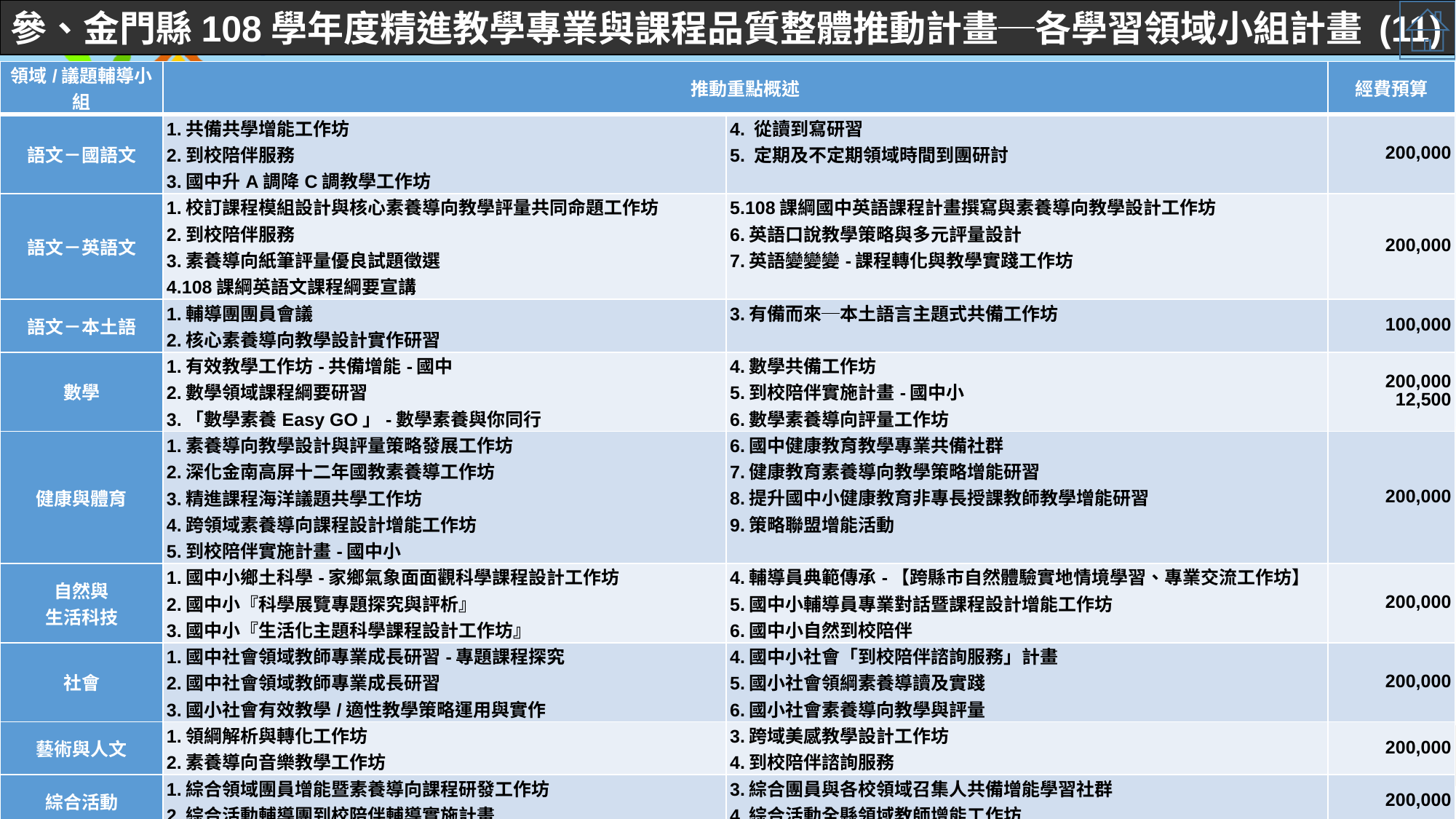

參、金門縣108學年度精進教學專業與課程品質整體推動計畫─各學習領域小組計畫 (11)

| 領域/議題輔導小組 | 推動重點概述 |  | 經費預算 |
| --- | --- | --- | --- |
| 語文－國語文 | 1.共備共學增能工作坊 2.到校陪伴服務 3.國中升A調降C調教學工作坊 | 4. 從讀到寫研習 5. 定期及不定期領域時間到團研討 | 200,000 |
| 語文－英語文 | 1.校訂課程模組設計與核心素養導向教學評量共同命題工作坊 2.到校陪伴服務 3.素養導向紙筆評量優良試題徵選 4.108課綱英語文課程綱要宣講 | 5.108課綱國中英語課程計畫撰寫與素養導向教學設計工作坊 6.英語口說教學策略與多元評量設計 7.英語變變變-課程轉化與教學實踐工作坊 | 200,000 |
| 語文－本土語 | 1.輔導團團員會議 2.核心素養導向教學設計實作研習 | 3.有備而來─本土語言主題式共備工作坊 | 100,000 |
| 數學 | 1.有效教學工作坊-共備增能-國中 2.數學領域課程綱要研習 3.「數學素養Easy GO」-數學素養與你同行 | 4.數學共備工作坊 5.到校陪伴實施計畫-國中小 6.數學素養導向評量工作坊 | 200,000 12,500 |
| 健康與體育 | 1.素養導向教學設計與評量策略發展工作坊 2.深化金南高屏十二年國教素養導工作坊 3.精進課程海洋議題共學工作坊 4.跨領域素養導向課程設計增能工作坊 5.到校陪伴實施計畫-國中小 | 6.國中健康教育教學專業共備社群 7.健康教育素養導向教學策略增能研習 8.提升國中小健康教育非專長授課教師教學增能研習 9.策略聯盟增能活動 | 200,000 |
| 自然與 生活科技 | 1.國中小鄉土科學-家鄉氣象面面觀科學課程設計工作坊 2.國中小『科學展覽專題探究與評析』 3.國中小『生活化主題科學課程設計工作坊』 | 4.輔導員典範傳承-【跨縣市自然體驗實地情境學習、專業交流工作坊】 5.國中小輔導員專業對話暨課程設計增能工作坊 6.國中小自然到校陪伴 | 200,000 |
| 社會 | 1.國中社會領域教師專業成長研習-專題課程探究 2.國中社會領域教師專業成長研習 3.國小社會有效教學/適性教學策略運用與實作 | 4.國中小社會「到校陪伴諮詢服務」計畫 5.國小社會領綱素養導讀及實踐 6.國小社會素養導向教學與評量 | 200,000 |
| 藝術與人文 | 1.領綱解析與轉化工作坊 2.素養導向音樂教學工作坊 | 3.跨域美感教學設計工作坊 4.到校陪伴諮詢服務 | 200,000 |
| 綜合活動 | 1.綜合領域團員增能暨素養導向課程研發工作坊 2.綜合活動輔導團到校陪伴輔導實施計畫 | 3.綜合團員與各校領域召集人共備增能學習社群 4.綜合活動全縣領域教師增能工作坊 | 200,000 |
| 生活課程 | 1.12年國民教育生活課程初任(階)教師研習 | 2.生活課程蹲點暨到校陪伴課程共備工作坊 | 100,000 |
| 科技領域 | 1.科技領綱宣導及素養導向教學研習 2.有效教學實作工作坊暨非專長授課教師增能研習(一) 3.有效教學實作工作坊暨非專長授課教師增能研習(二) 4.科技領域課程計畫撰寫增能研習 | 5.科技領域到校陪伴 6.課程發展與輔導員增能工作坊 7.教師專業社群 | 200,000 |
|  | 59場 |  | 2,012,500 |
23